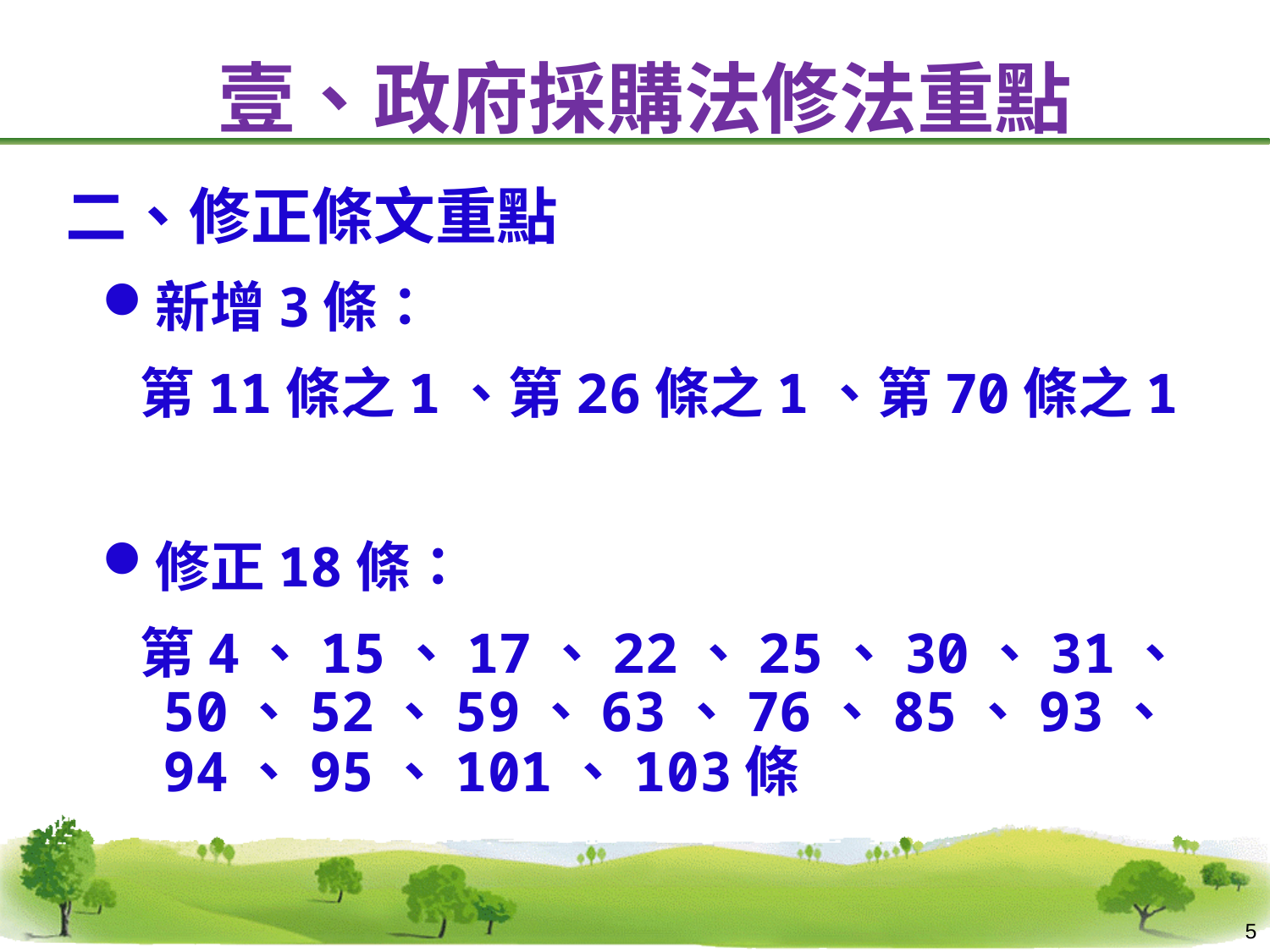

# 壹、政府採購法修法重點
二、修正條文重點
新增3條：
  第11條之1、第26條之1、第70條之1

修正18條：
  第4、15、17、22、25、30、31、50、52、59、63、76、85、93、94、95、101、103條

5